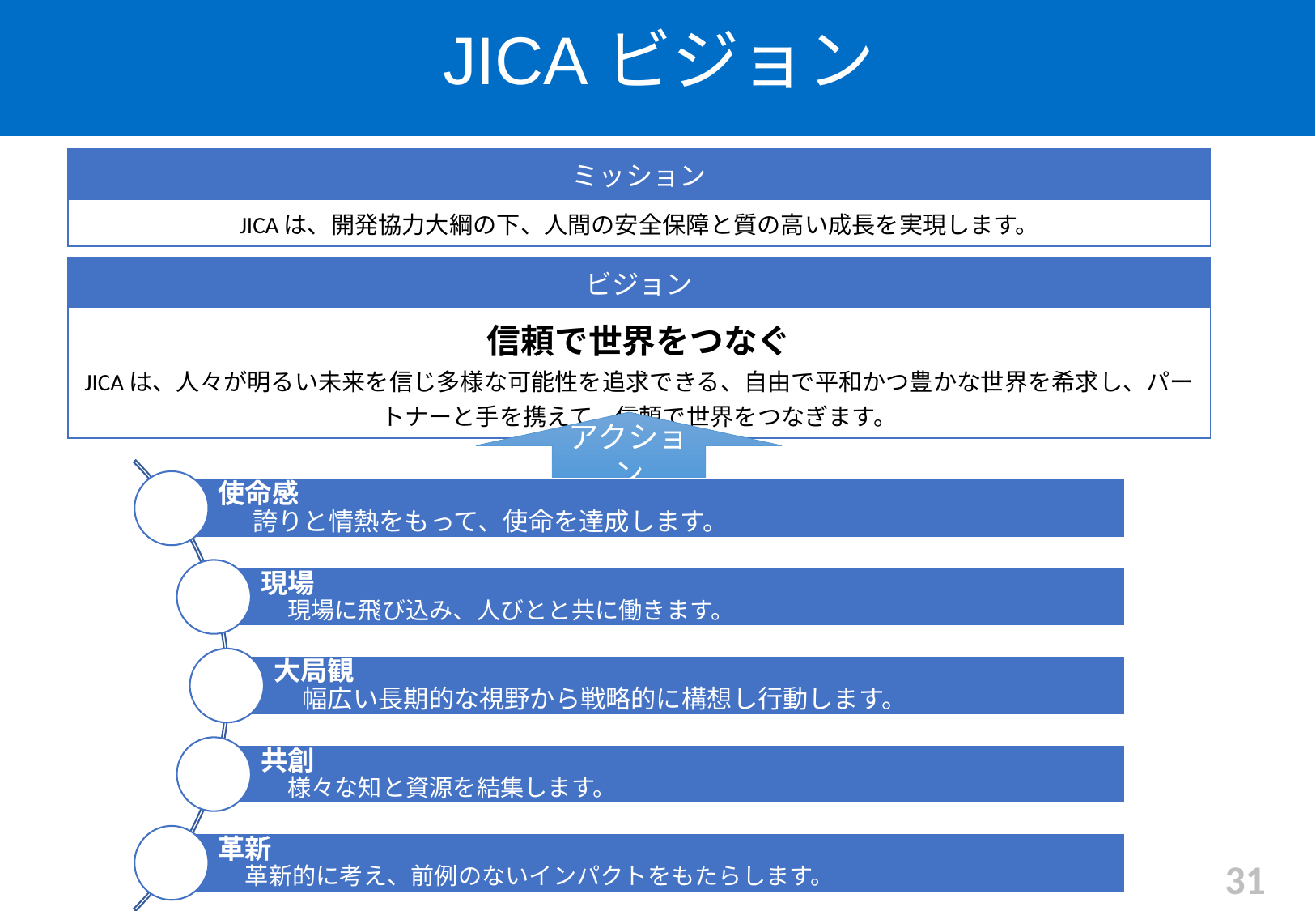

JICAビジョン
| ミッション |
| --- |
| JICAは、開発協力大綱の下、人間の安全保障と質の高い成長を実現します。 |
| ビジョン |
| --- |
| 信頼で世界をつなぐ JICAは、人々が明るい未来を信じ多様な可能性を追求できる、自由で平和かつ豊かな世界を希求し、パートナーと手を携えて、信頼で世界をつなぎます。 |
アクション
使命感
     誇りと情熱をもって、使命を達成します。
現場
    現場に飛び込み、人びとと共に働きます。
大局観
    幅広い長期的な視野から戦略的に構想し行動します。
共創
    様々な知と資源を結集します。
革新
    革新的に考え、前例のないインパクトをもたらします。
31
31